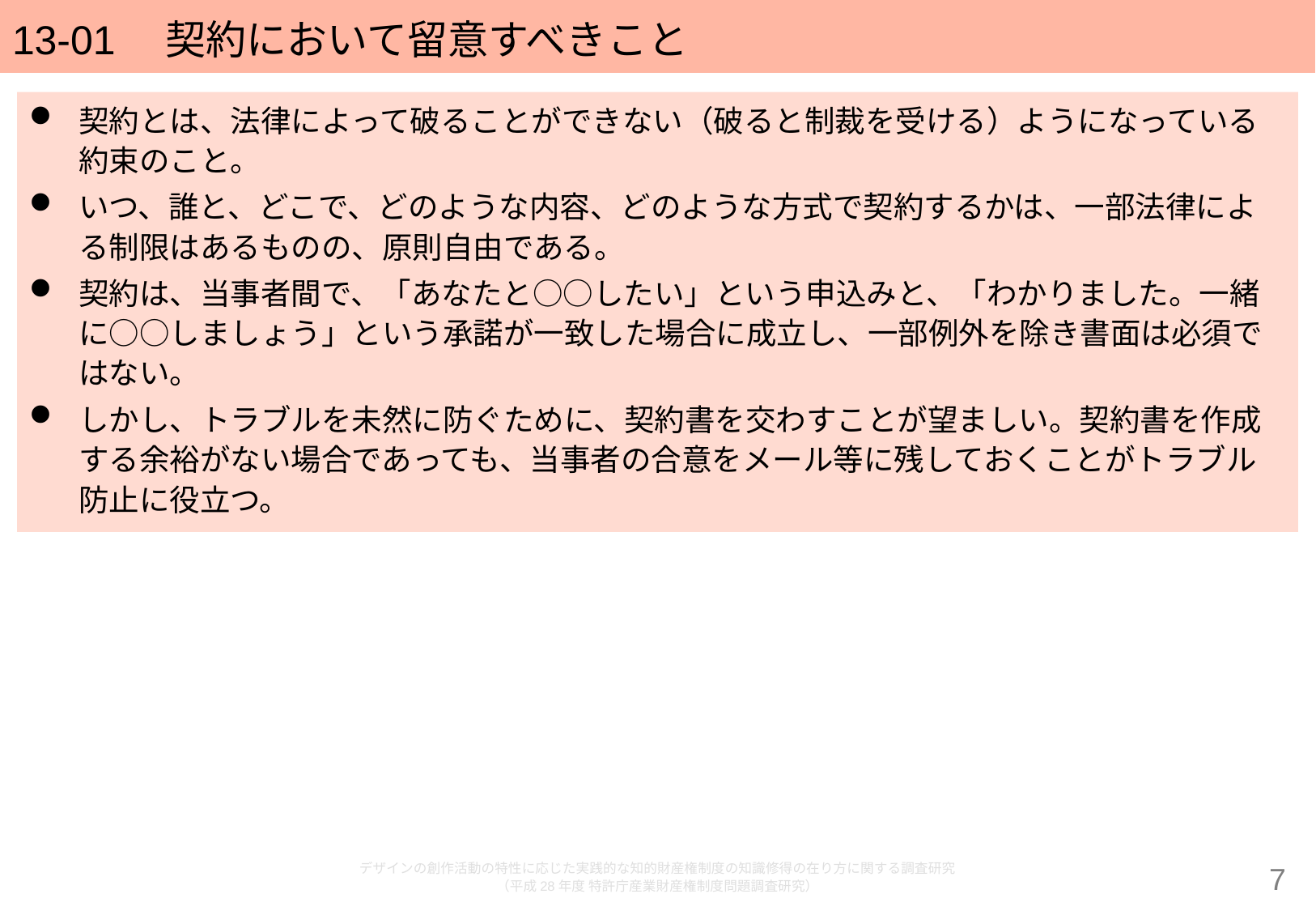

# 13-01　契約において留意すべきこと
契約とは、法律によって破ることができない（破ると制裁を受ける）ようになっている約束のこと。
いつ、誰と、どこで、どのような内容、どのような方式で契約するかは、一部法律による制限はあるものの、原則自由である。
契約は、当事者間で、「あなたと○○したい」という申込みと、「わかりました。一緒に○○しましょう」という承諾が一致した場合に成立し、一部例外を除き書面は必須ではない。
しかし、トラブルを未然に防ぐために、契約書を交わすことが望ましい。契約書を作成する余裕がない場合であっても、当事者の合意をメール等に残しておくことがトラブル防止に役立つ。
デザインの創作活動の特性に応じた実践的な知的財産権制度の知識修得の在り方に関する調査研究
（平成28年度 特許庁産業財産権制度問題調査研究）
7